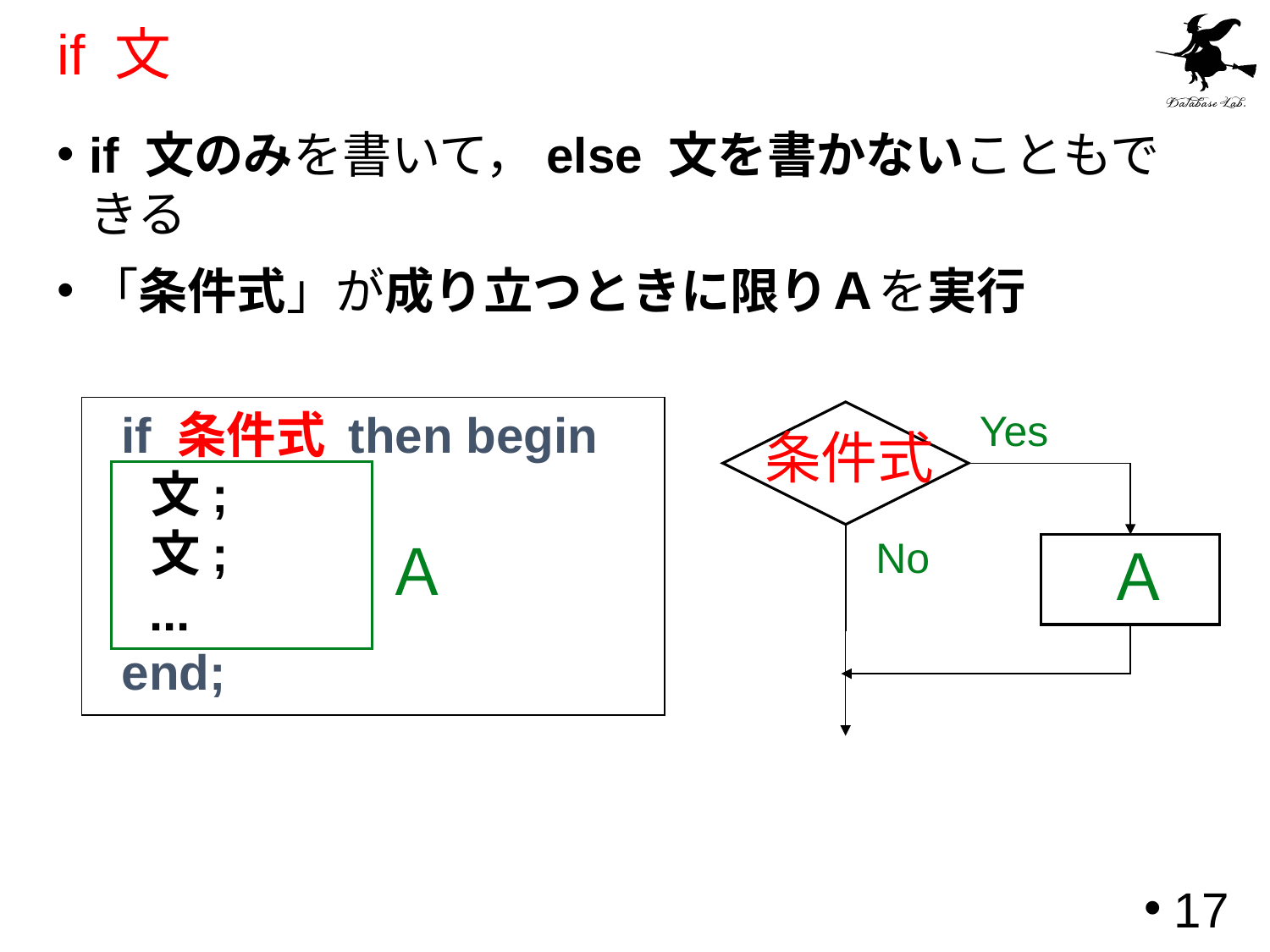

# if 文
if 文のみを書いて，else 文を書かないこともできる
「条件式」が成り立つときに限りＡを実行
  if 条件式 then begin
    文;
    文;
    ...
  end;

Yes

条件式

No
Ａ
Ａ

17